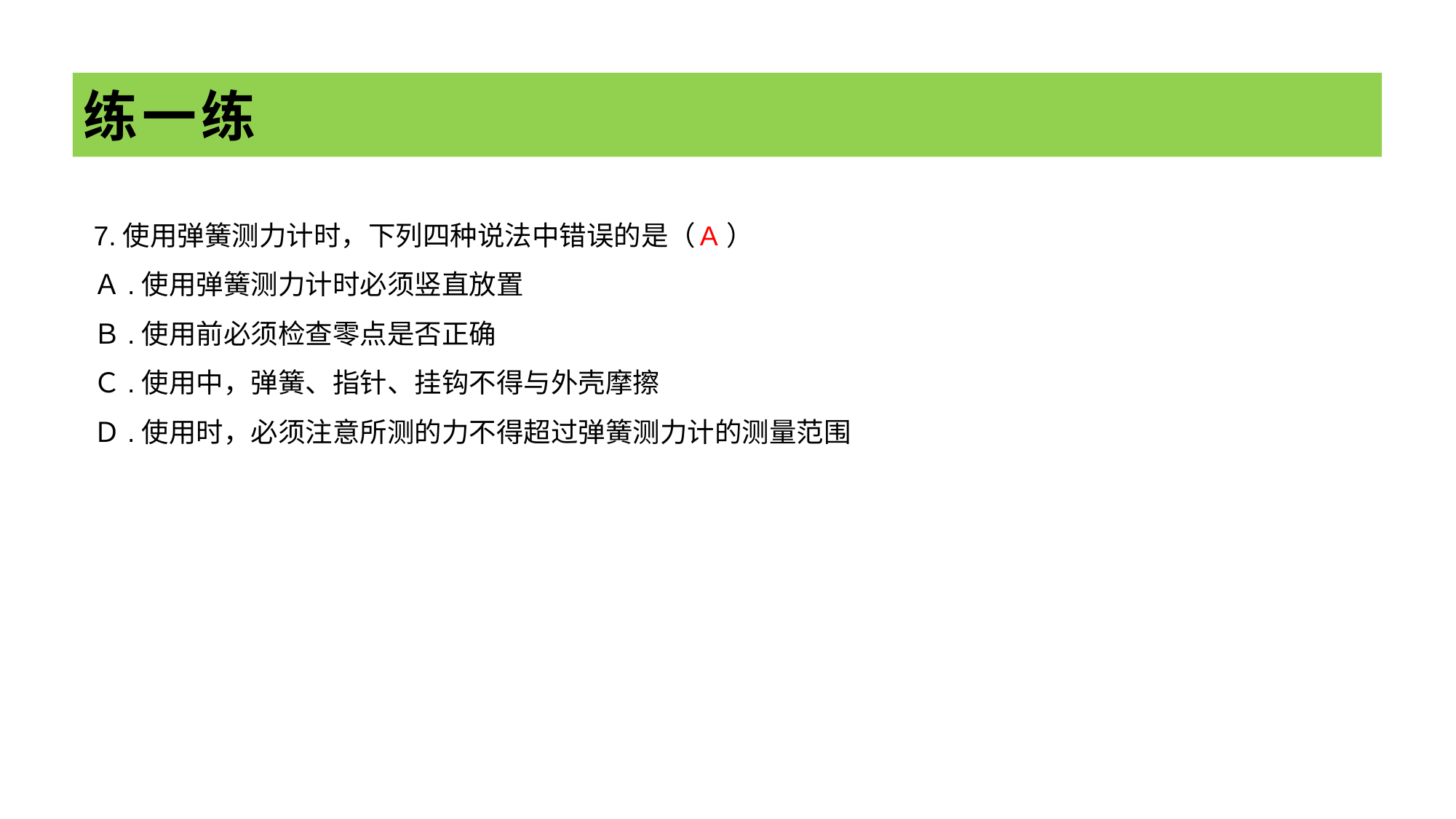

# 练一练
7.使用弹簧测力计时，下列四种说法中错误的是（     ）
Ａ.使用弹簧测力计时必须竖直放置
Ｂ.使用前必须检查零点是否正确
Ｃ.使用中，弹簧、指针、挂钩不得与外壳摩擦
Ｄ.使用时，必须注意所测的力不得超过弹簧测力计的测量范围
A